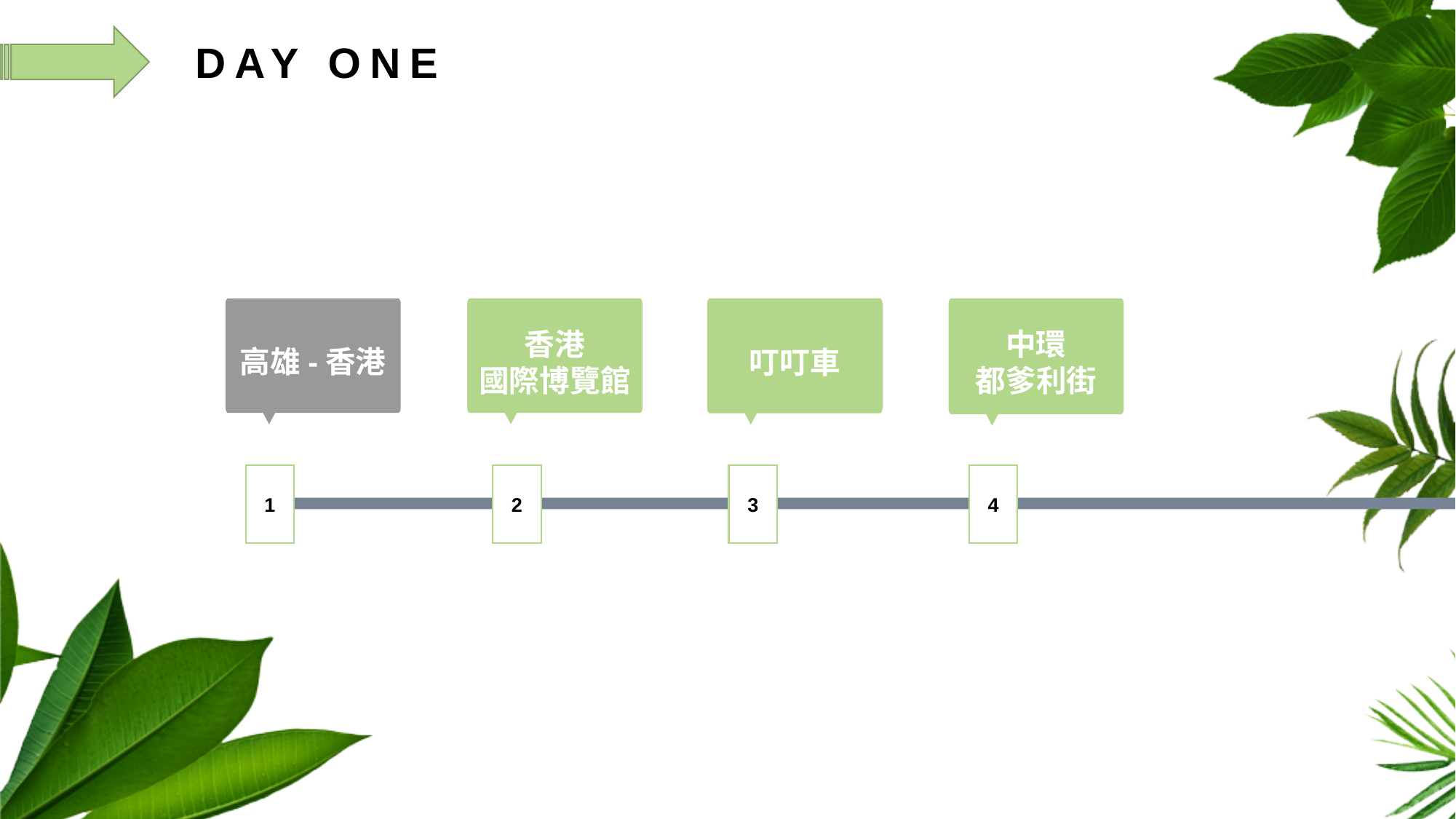

DAY ONE
高雄-香港
香港
國際博覽館
叮叮車
中環
都爹利街

关键词
关键词
1
2
3
4